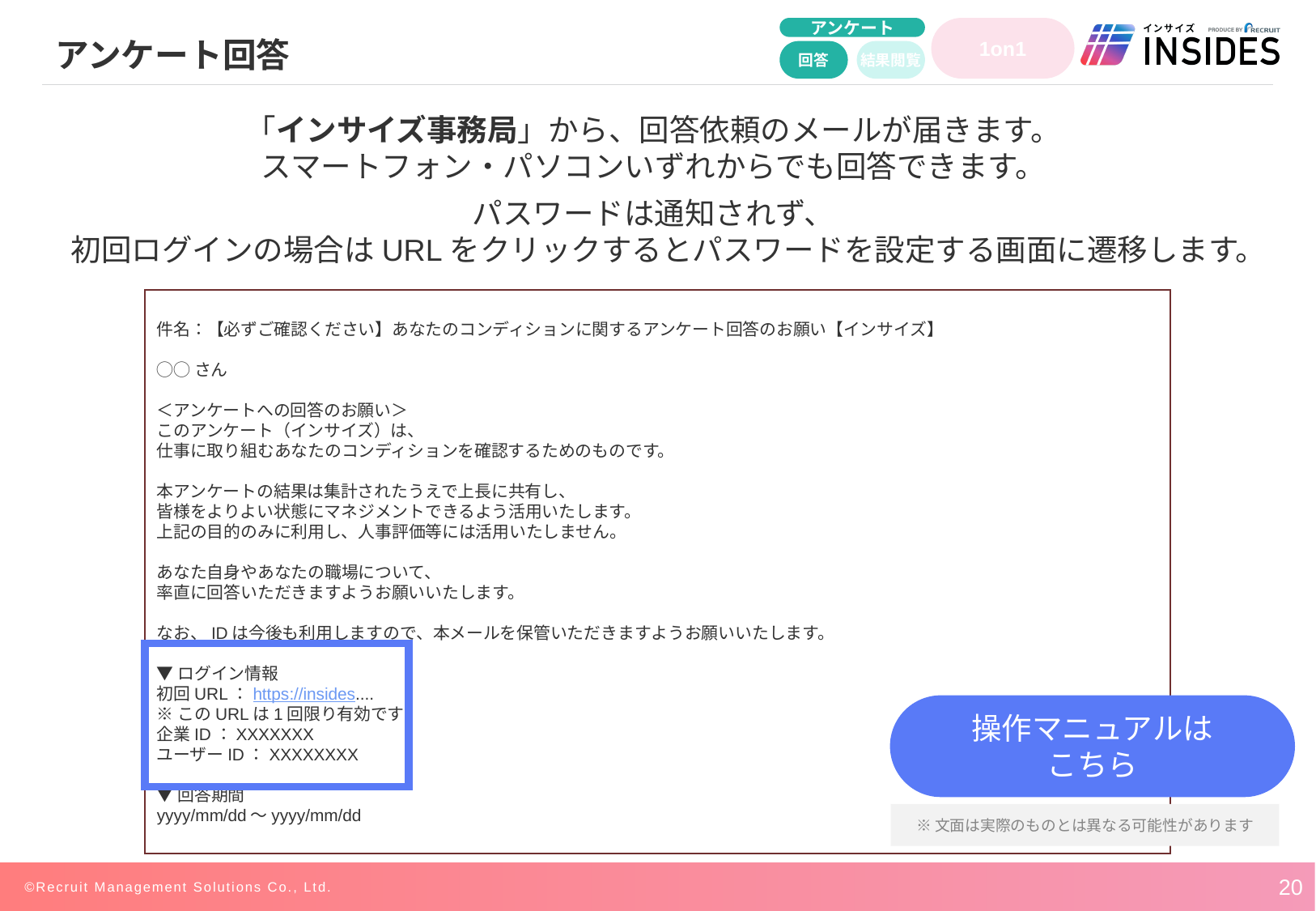

アンケート
1on1
# アンケート回答
回答
結果閲覧
「インサイズ事務局」から、回答依頼のメールが届きます。
スマートフォン・パソコンいずれからでも回答できます。
パスワードは通知されず、
初回ログインの場合はURLをクリックするとパスワードを設定する画面に遷移します。
件名：【必ずご確認ください】あなたのコンディションに関するアンケート回答のお願い【インサイズ】

◯◯さん

＜アンケートへの回答のお願い＞
このアンケート（インサイズ）は、
仕事に取り組むあなたのコンディションを確認するためのものです。

本アンケートの結果は集計されたうえで上長に共有し、
皆様をよりよい状態にマネジメントできるよう活用いたします。
上記の目的のみに利用し、人事評価等には活用いたしません。

あなた自身やあなたの職場について、
率直に回答いただきますようお願いいたします。

なお、IDは今後も利用しますので、本メールを保管いただきますようお願いいたします。

▼ログイン情報
初回URL：https://insides....
※このURLは1回限り有効です
企業ID：XXXXXXX
ユーザーID：XXXXXXXX

▼回答期間
yyyy/mm/dd～yyyy/mm/dd

操作マニュアルは
こちら
※文面は実際のものとは異なる可能性があります